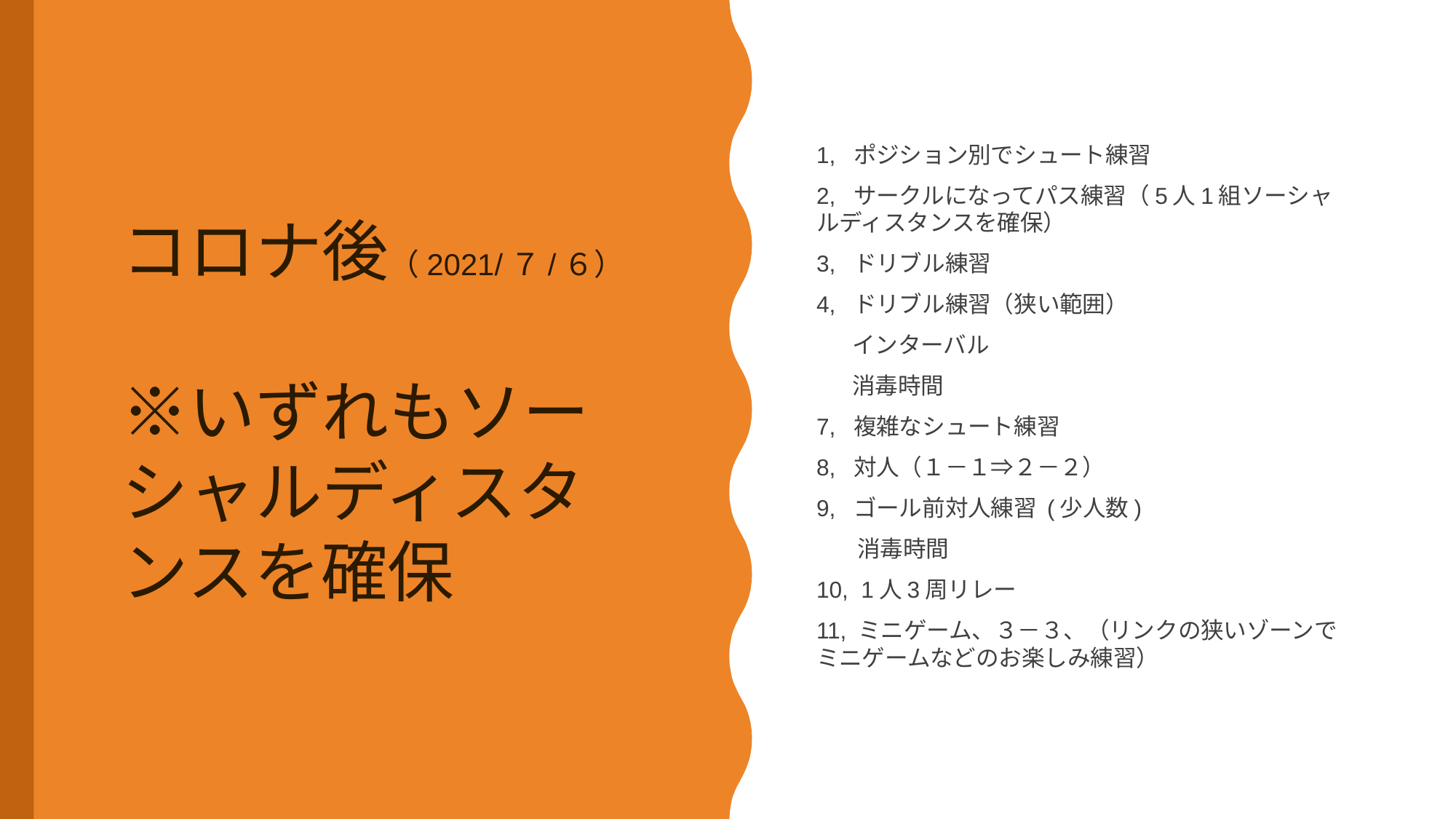

1,  ポジション別でシュート練習
2,  サークルになってパス練習（5人1組ソーシャルディスタンスを確保）
3,  ドリブル練習
4,  ドリブル練習（狭い範囲）
      インターバル
      消毒時間
7,  複雑なシュート練習
8,  対人（１－１⇒２－２）
9,  ゴール前対人練習 (少人数)
       消毒時間
10,  1人3周リレー
11, ミニゲーム、３－３、（リンクの狭いゾーンでミニゲームなどのお楽しみ練習）

# コロナ後（2021/７/６）　　　　　 ※いずれもソーシャルディスタンスを確保